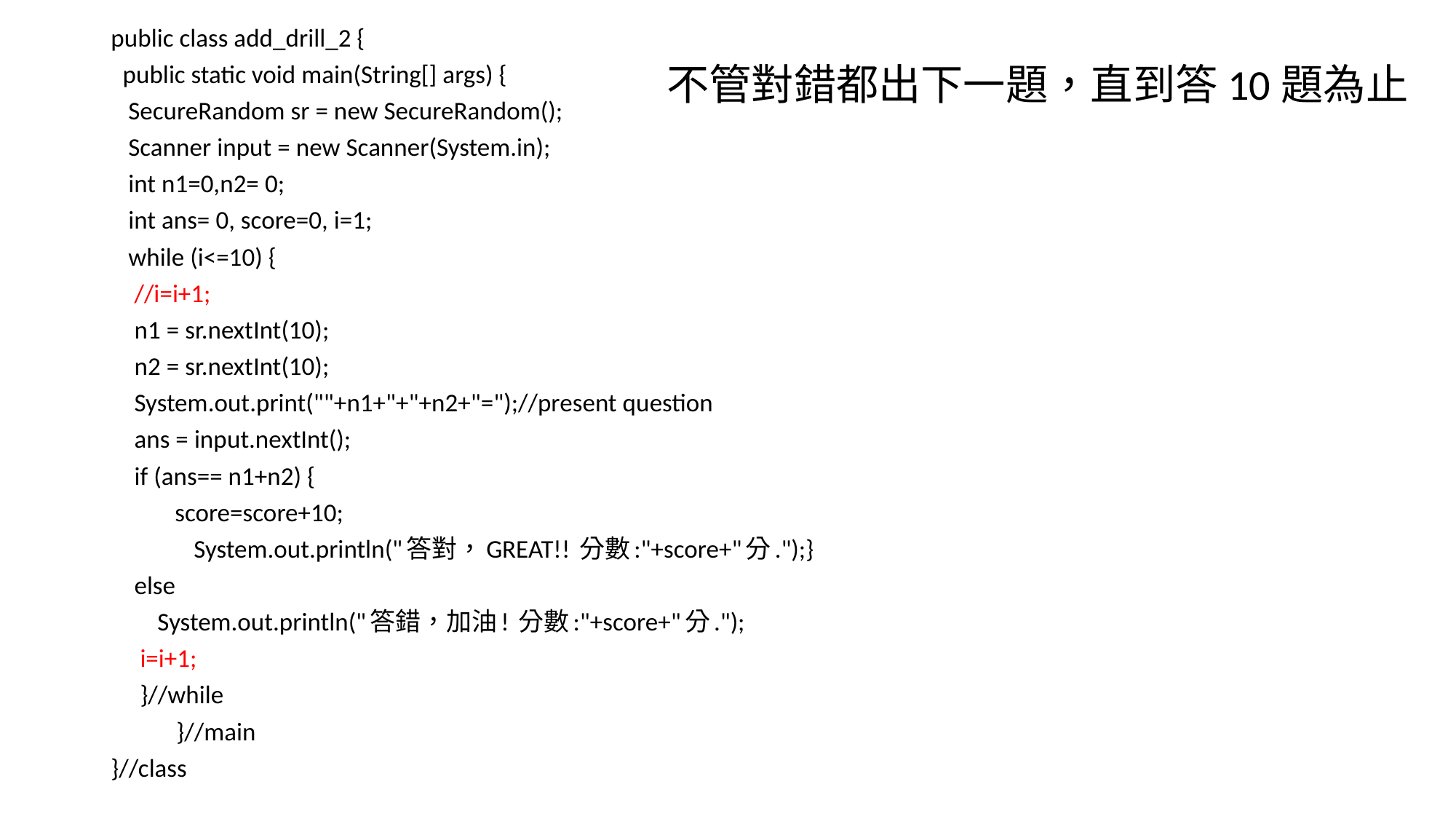

public class add_drill_2 {
  public static void main(String[] args) {
   SecureRandom sr = new SecureRandom();
   Scanner input = new Scanner(System.in);
   int n1=0,n2= 0;
   int ans= 0, score=0, i=1;
   while (i<=10) {
    //i=i+1;
    n1 = sr.nextInt(10);
    n2 = sr.nextInt(10);
    System.out.print(""+n1+"+"+n2+"=");//present question
    ans = input.nextInt();
    if (ans== n1+n2) {
           score=score+10;
	   System.out.println("答對，GREAT!! 分數:"+score+"分.");}
    else
        System.out.println("答錯，加油! 分數:"+score+"分.");
     i=i+1;
     }//while
	}//main
}//class
不管對錯都出下一題，直到答10題為止